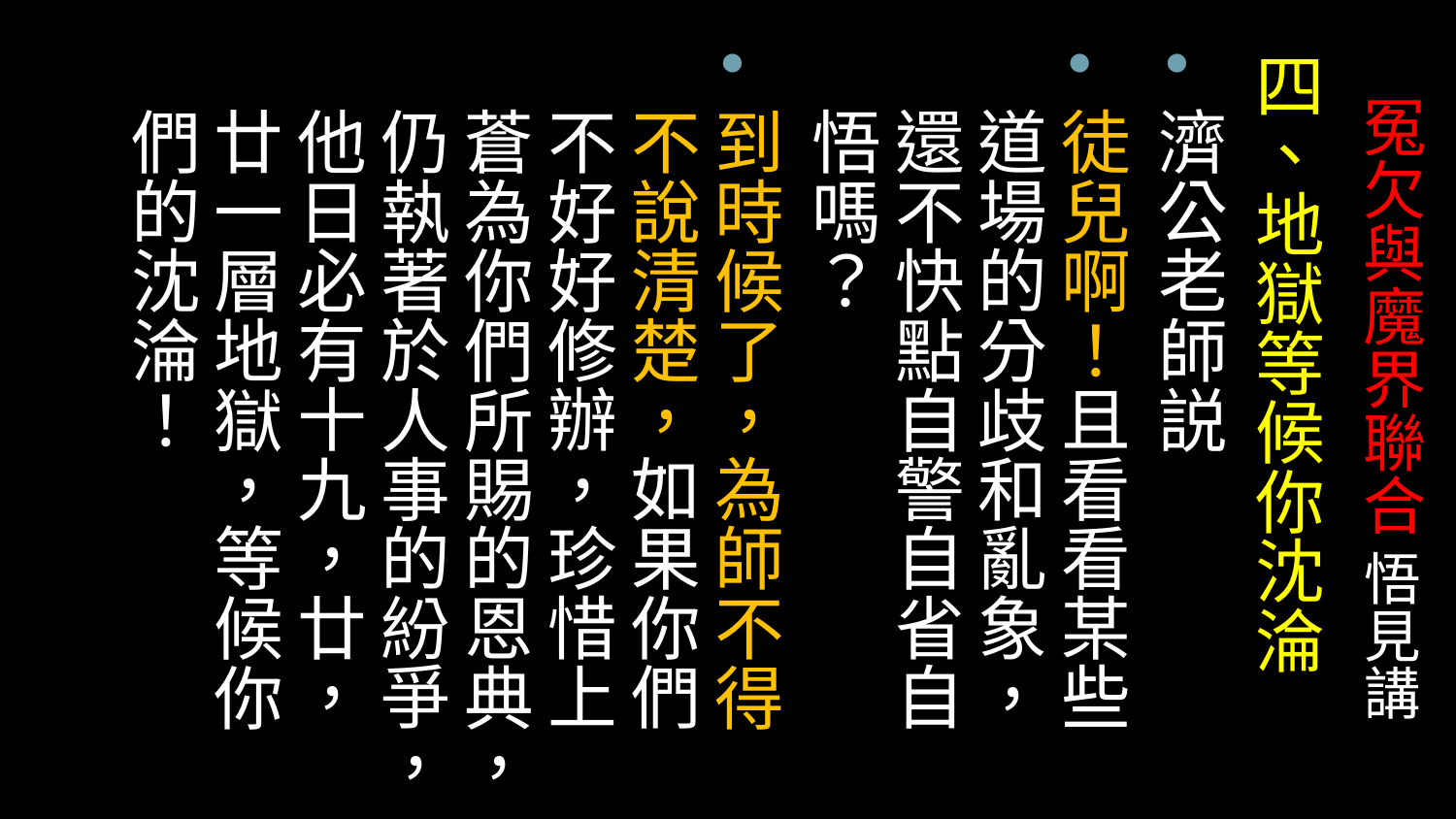

# 冤欠與魔界聯合 悟見講
四、地獄等候你沈淪
濟公老師説
徒兒啊！且看看某些道場的分歧和亂象，還不快點自警自省自悟嗎？
到時候了，為師不得不說清楚，如果你們不好好修辦，珍惜上蒼為你們所賜的恩典，仍執著於人事的紛爭，他日必有十九，廿，廿一層地獄，等候你們的沈淪！